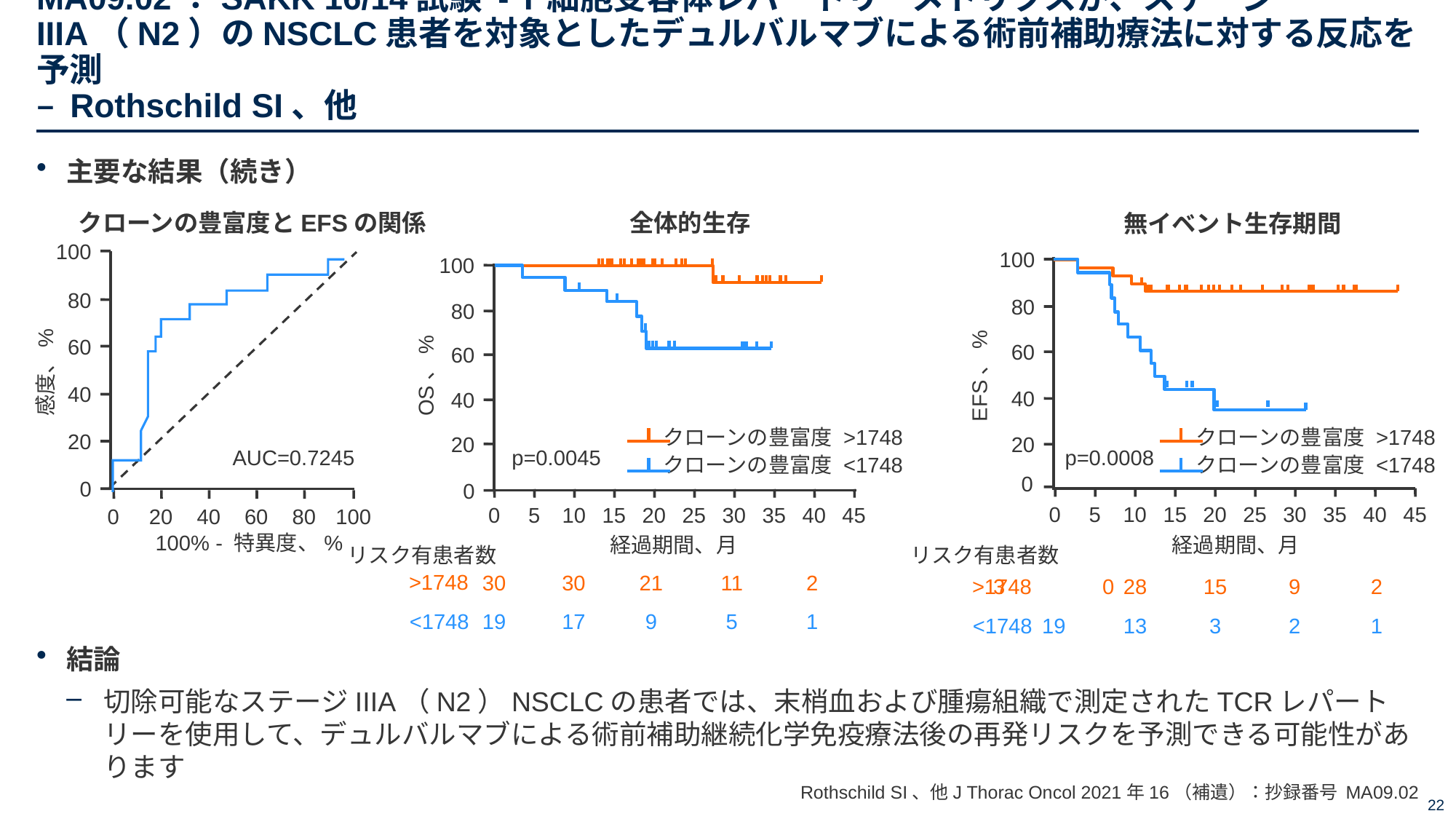

# MA09.02：SAKK 16/14試験 - T細胞受容体レパートリーメトリクスが、ステージIIIA（N2）のNSCLC患者を対象としたデュルバルマブによる術前補助療法に対する反応を予測 – Rothschild SI、他
主要な結果（続き）
結論
切除可能なステージIIIA（N2）NSCLCの患者では、末梢血および腫瘍組織で測定されたTCRレパートリーを使用して、デュルバルマブによる術前補助継続化学免疫療法後の再発リスクを予測できる可能性があります
クローンの豊富度とEFSの関係
全体的生存

無イベント生存期間

100
100

80

60

40

20

100

80

60

40

20

80

60

40

20

0

感度、%
OS、%
EFS、%

クローンの豊富度 >1748
クローンの豊富度 <1748
p=0.0045
クローンの豊富度 >1748
クローンの豊富度 <1748
AUC=0.7245
p=0.0008
0
0

0
5
10
15
20
25
30
35
40
45

0
5
10
15
20
25
30
35
40
45

0
20
40
60
80
100
100% - 特異度、%
経過期間、月
経過期間、月
リスク有患者数
リスク有患者数
>1748
30
21
11
2
30
<1748
17
9
5
1
19
>1748
3	0
28
15
9
2
<1748
19
13
3
2
1
Rothschild SI、他J Thorac Oncol 2021年16（補遺）：抄録番号 MA09.02